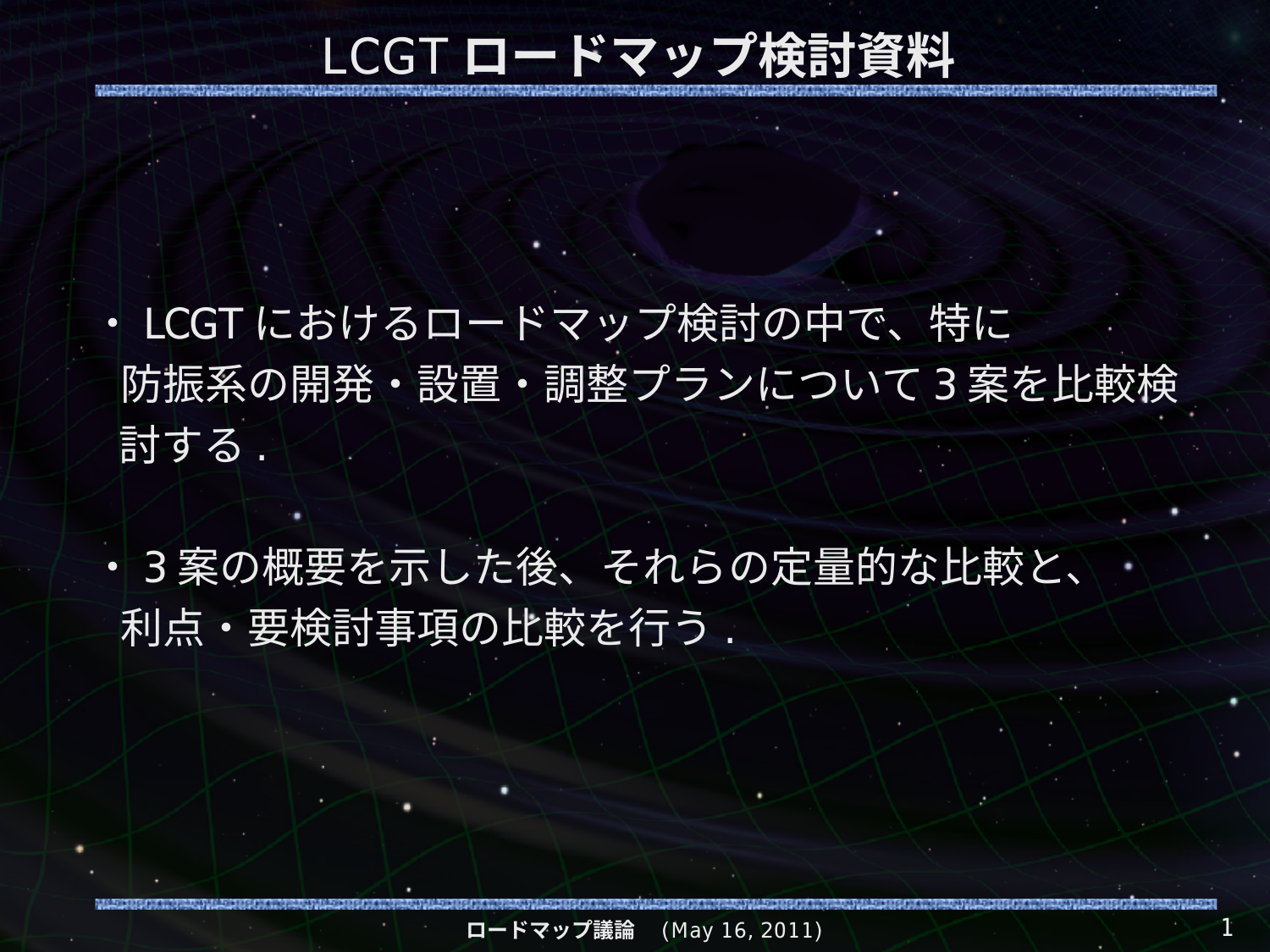

# LCGTロードマップ検討資料

・LCGTにおけるロードマップ検討の中で、特に
  防振系の開発・設置・調整プランについて3案を比較検討する.

・3案の概要を示した後、それらの定量的な比較と、
  利点・要検討事項の比較を行う.
1
ロードマップ議論　(May 16, 2011)